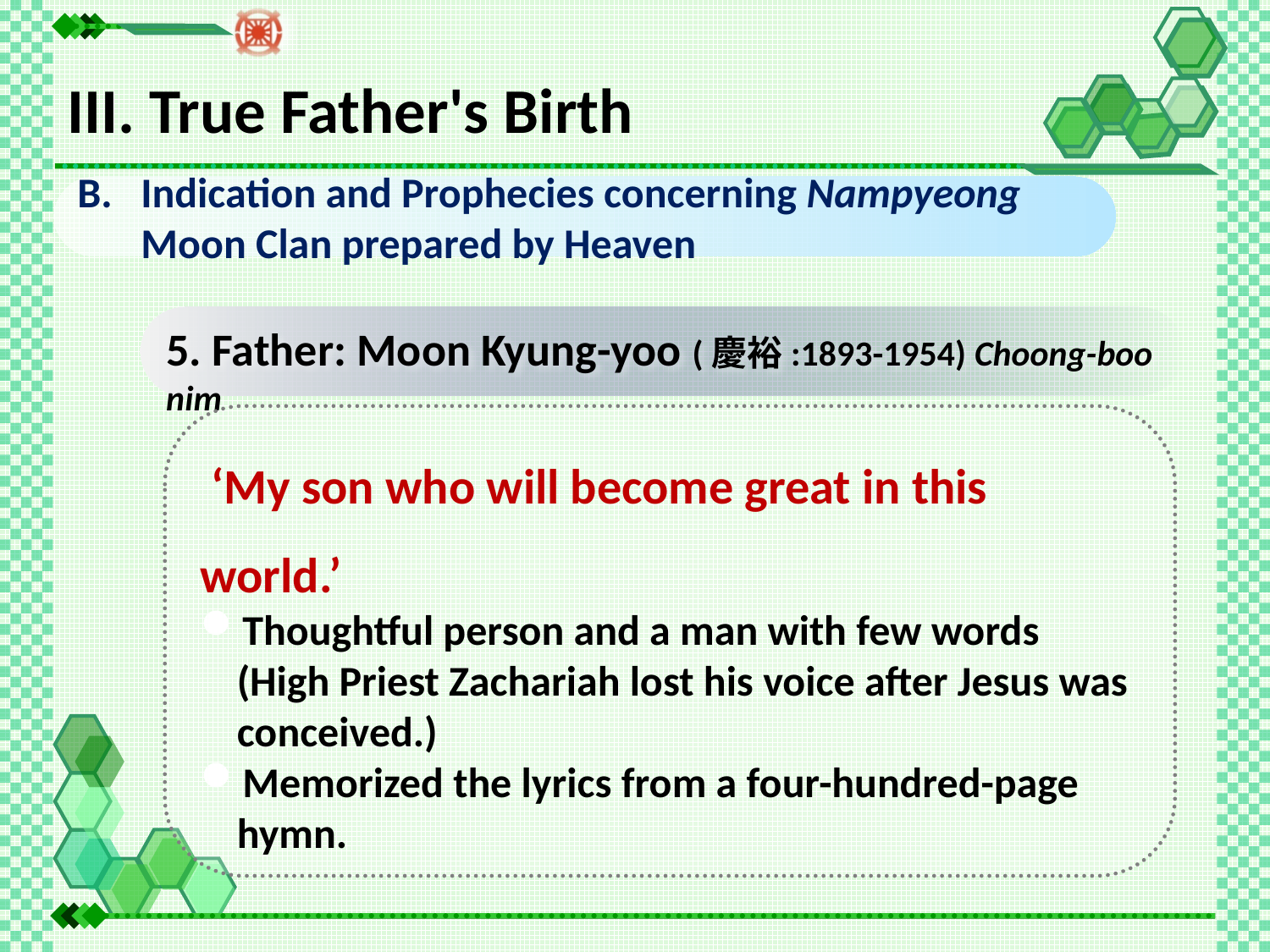

III. True Father's Birth
Indication and Prophecies concerning Nampyeong
	Moon Clan prepared by Heaven

5. Father: Moon Kyung-yoo (慶裕:1893-1954) Choong-boo nim
 ‘My son who will become great in this world.’
Thoughtful person and a man with few words
	(High Priest Zachariah lost his voice after Jesus was conceived.)
Memorized the lyrics from a four-hundred-page hymn.